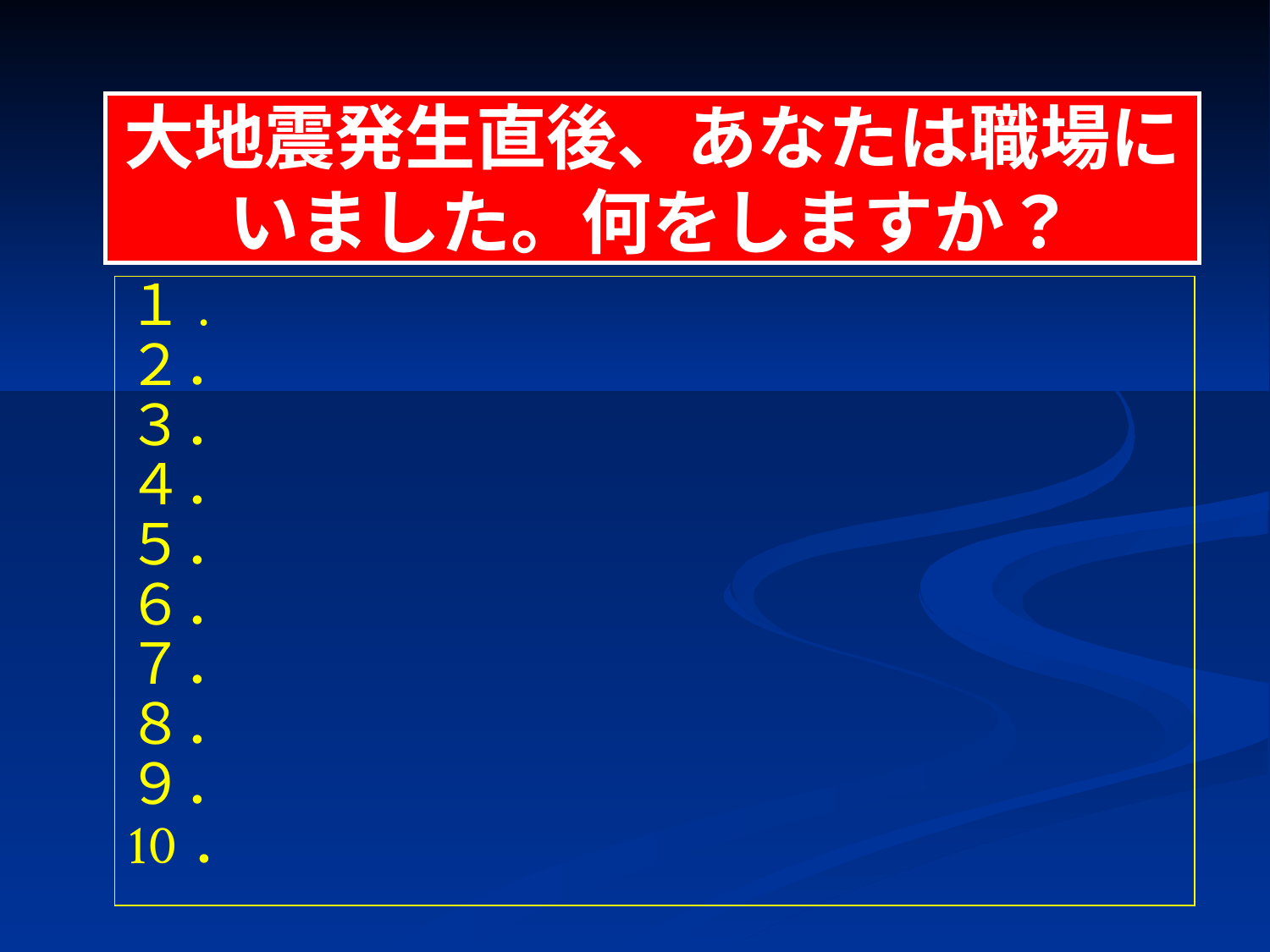

# 大地震発生直後、あなたは職場にいました。何をしますか？
１.
２．
３．
４．
５．
６．
７．
８．
９．
10．